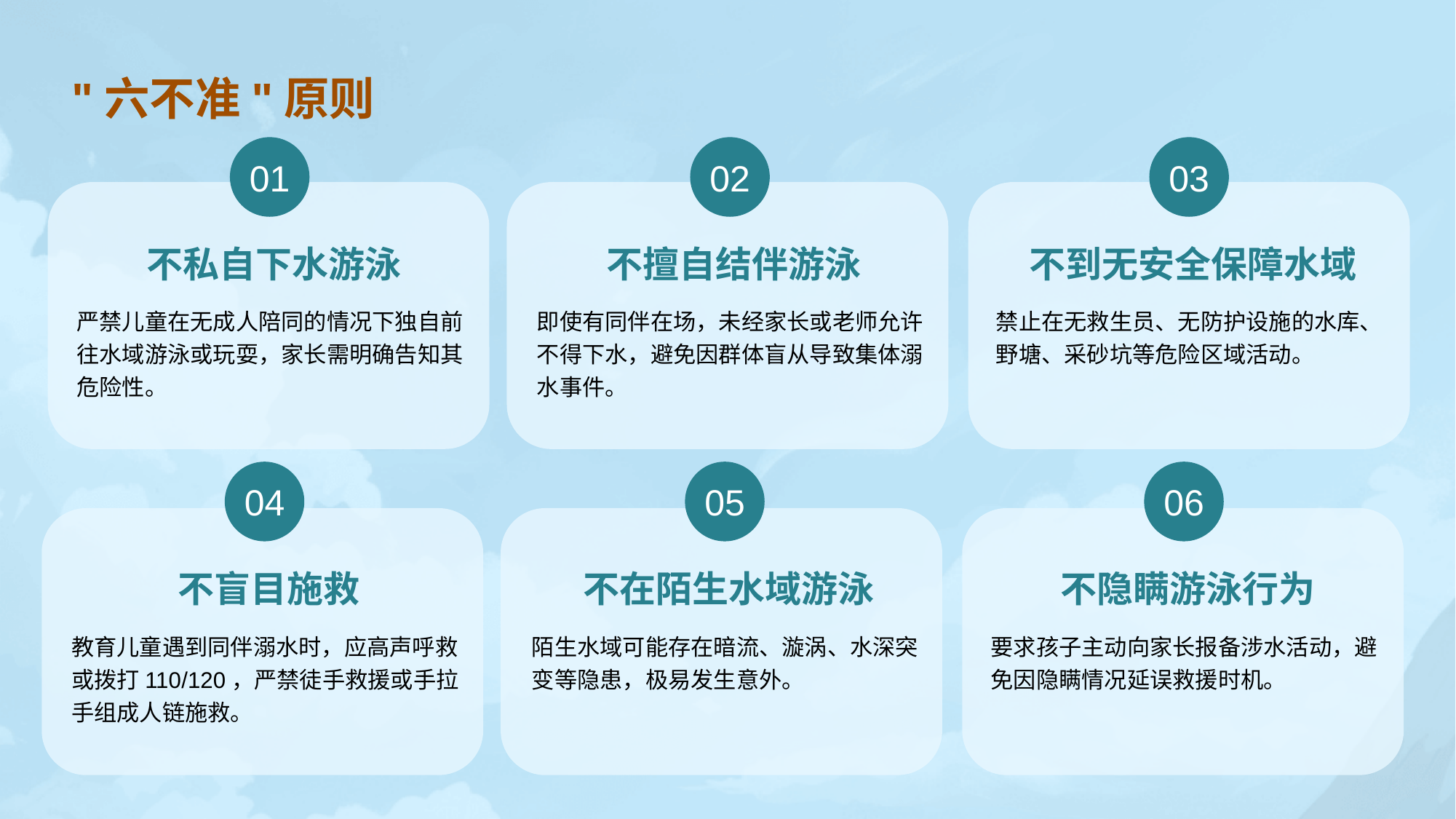

"六不准"原则
01
02
03

不私自下水游泳
不擅自结伴游泳
不到无安全保障水域
严禁儿童在无成人陪同的情况下独自前往水域游泳或玩耍，家长需明确告知其危险性。
即使有同伴在场，未经家长或老师允许不得下水，避免因群体盲从导致集体溺水事件。
禁止在无救生员、无防护设施的水库、野塘、采砂坑等危险区域活动。
04
05
06

不盲目施救
不在陌生水域游泳
不隐瞒游泳行为
教育儿童遇到同伴溺水时，应高声呼救或拨打110/120，严禁徒手救援或手拉手组成人链施救。
陌生水域可能存在暗流、漩涡、水深突变等隐患，极易发生意外。
要求孩子主动向家长报备涉水活动，避免因隐瞒情况延误救援时机。